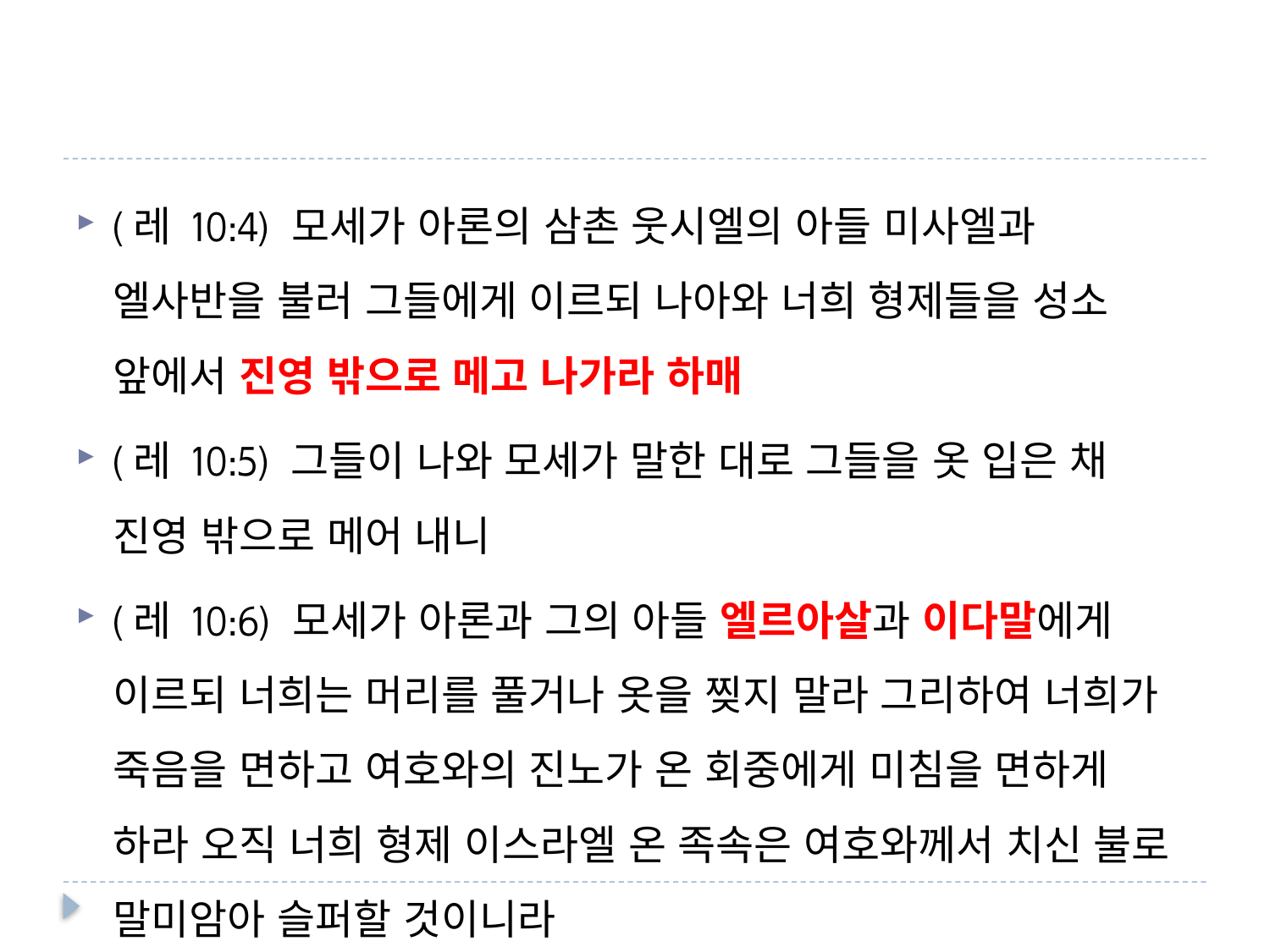

#
(레 10:4) 모세가 아론의 삼촌 웃시엘의 아들 미사엘과 엘사반을 불러 그들에게 이르되 나아와 너희 형제들을 성소 앞에서 진영 밖으로 메고 나가라 하매
(레 10:5) 그들이 나와 모세가 말한 대로 그들을 옷 입은 채 진영 밖으로 메어 내니
(레 10:6) 모세가 아론과 그의 아들 엘르아살과 이다말에게 이르되 너희는 머리를 풀거나 옷을 찢지 말라 그리하여 너희가 죽음을 면하고 여호와의 진노가 온 회중에게 미침을 면하게 하라 오직 너희 형제 이스라엘 온 족속은 여호와께서 치신 불로 말미암아 슬퍼할 것이니라